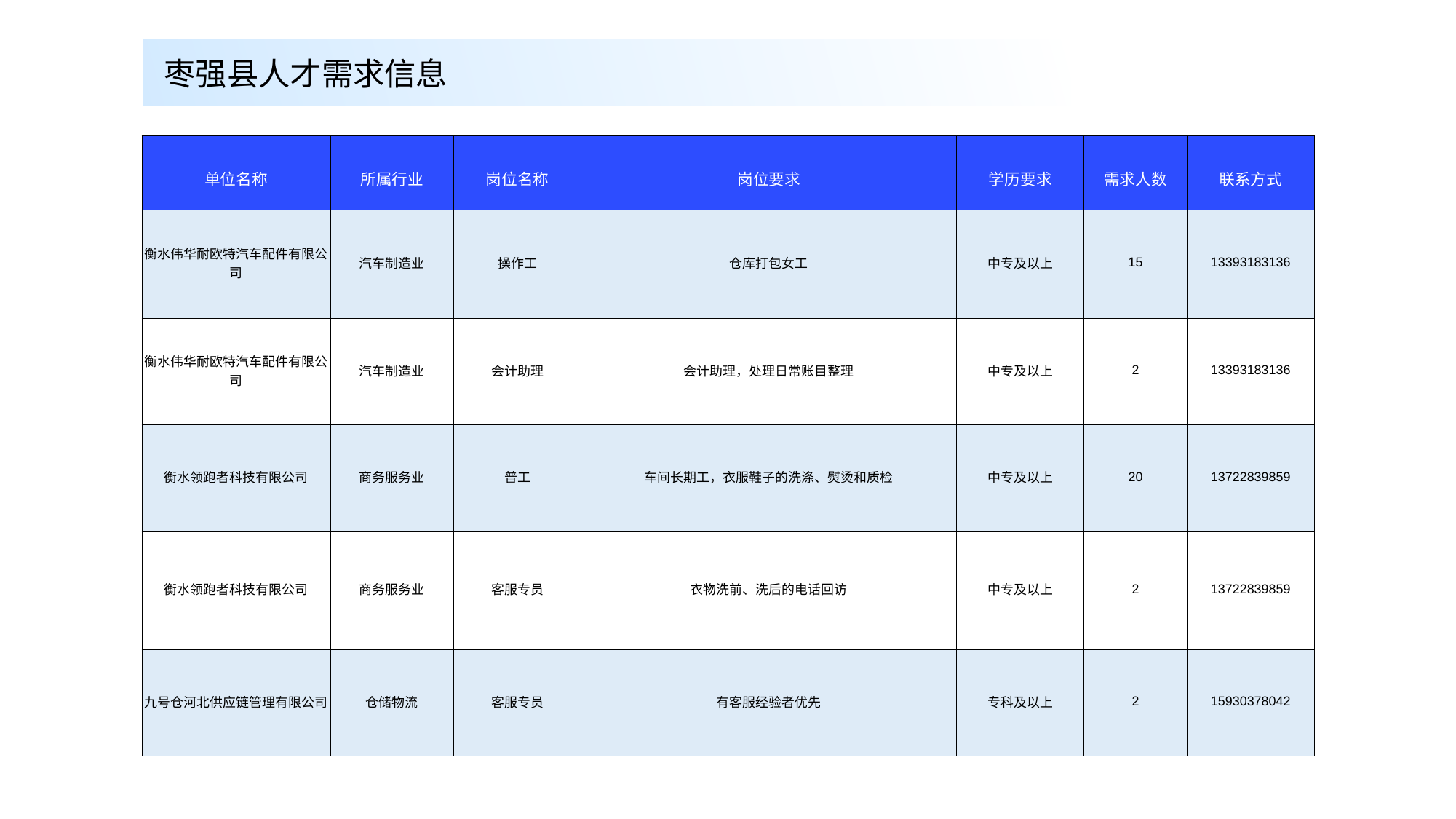

枣强县人才需求信息
| 单位名称 | 所属行业 | 岗位名称 | 岗位要求 | 学历要求 | 需求人数 | 联系方式 |
| --- | --- | --- | --- | --- | --- | --- |
| 衡水伟华耐欧特汽车配件有限公司 | 汽车制造业 | 操作工 | 仓库打包女工 | 中专及以上 | 15 | 13393183136 |
| 衡水伟华耐欧特汽车配件有限公司 | 汽车制造业 | 会计助理 | 会计助理，处理日常账目整理 | 中专及以上 | 2 | 13393183136 |
| 衡水领跑者科技有限公司 | 商务服务业 | 普工 | 车间长期工，衣服鞋子的洗涤、熨烫和质检 | 中专及以上 | 20 | 13722839859 |
| 衡水领跑者科技有限公司 | 商务服务业 | 客服专员 | 衣物洗前、洗后的电话回访 | 中专及以上 | 2 | 13722839859 |
| 九号仓河北供应链管理有限公司 | 仓储物流 | 客服专员 | 有客服经验者优先 | 专科及以上 | 2 | 15930378042 |
17